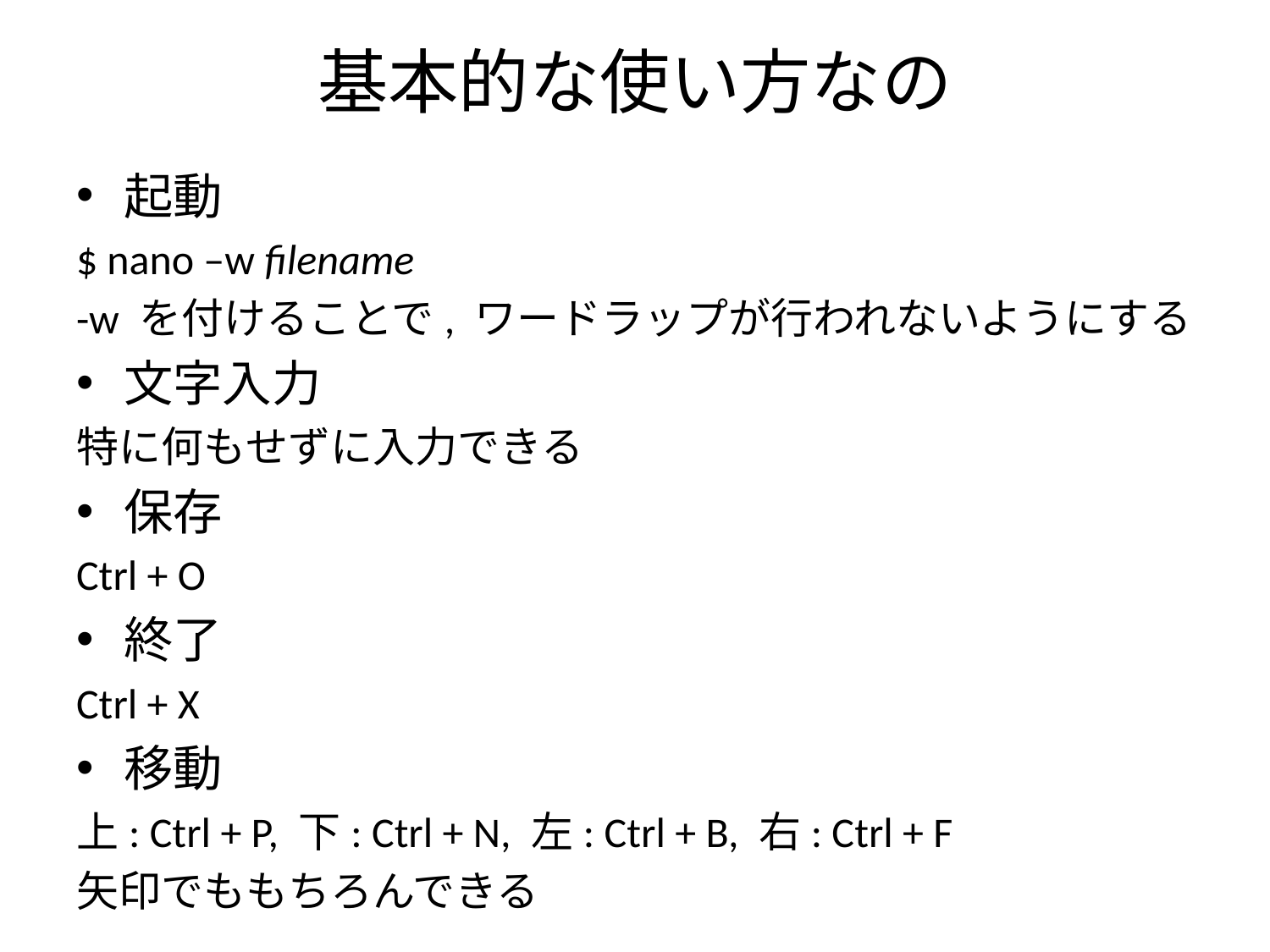

# 基本的な使い方なの
起動
$ nano –w filename
-w を付けることで, ワードラップが行われないようにする
文字入力
特に何もせずに入力できる
保存
Ctrl + O
終了
Ctrl + X
移動
上: Ctrl + P, 下: Ctrl + N, 左: Ctrl + B, 右: Ctrl + F
矢印でももちろんできる